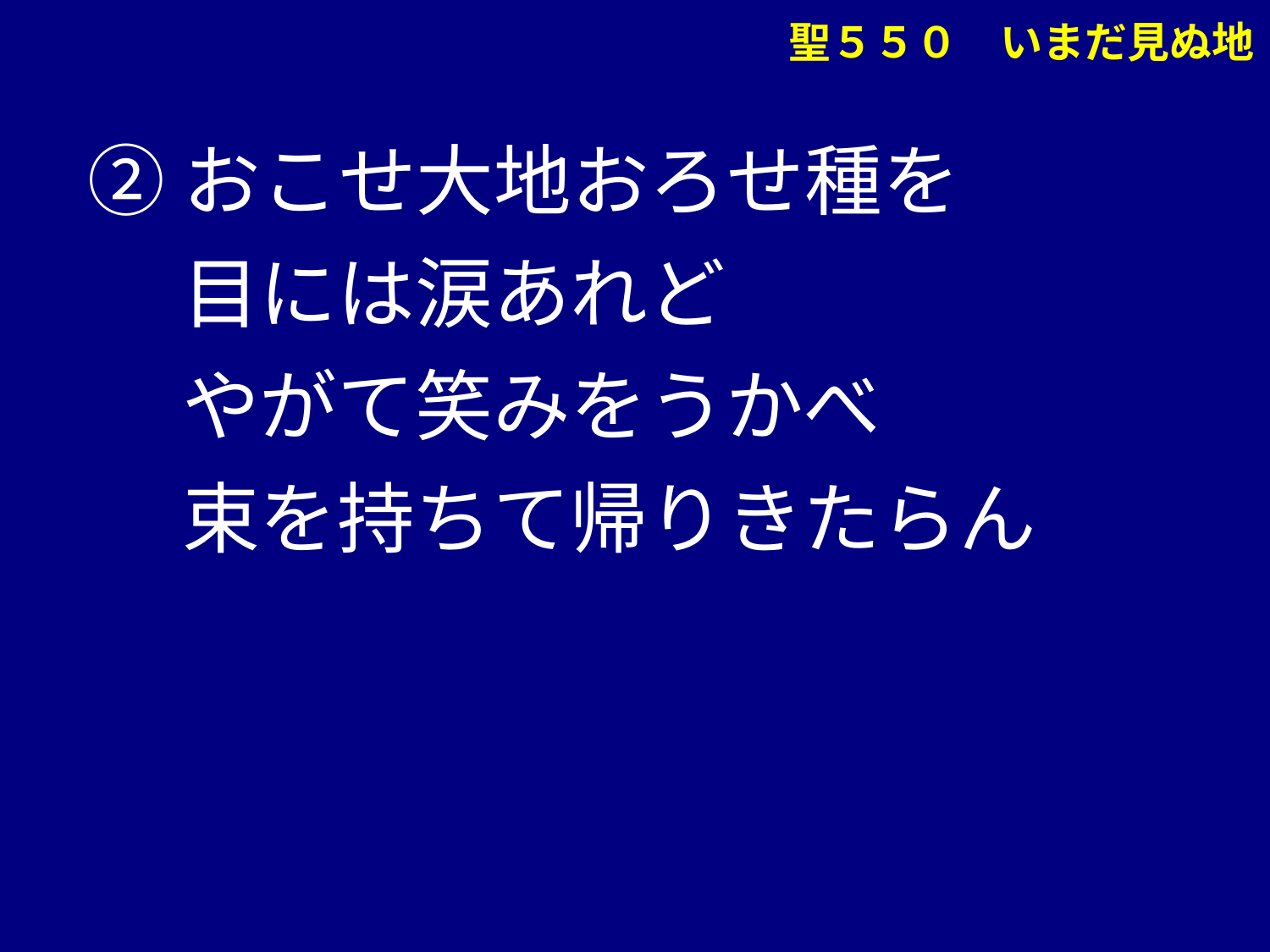

聖５５０　いまだ見ぬ地
②おこせ大地おろせ種を
　 目には涙あれど
　 やがて笑みをうかべ
　 束を持ちて帰りきたらん